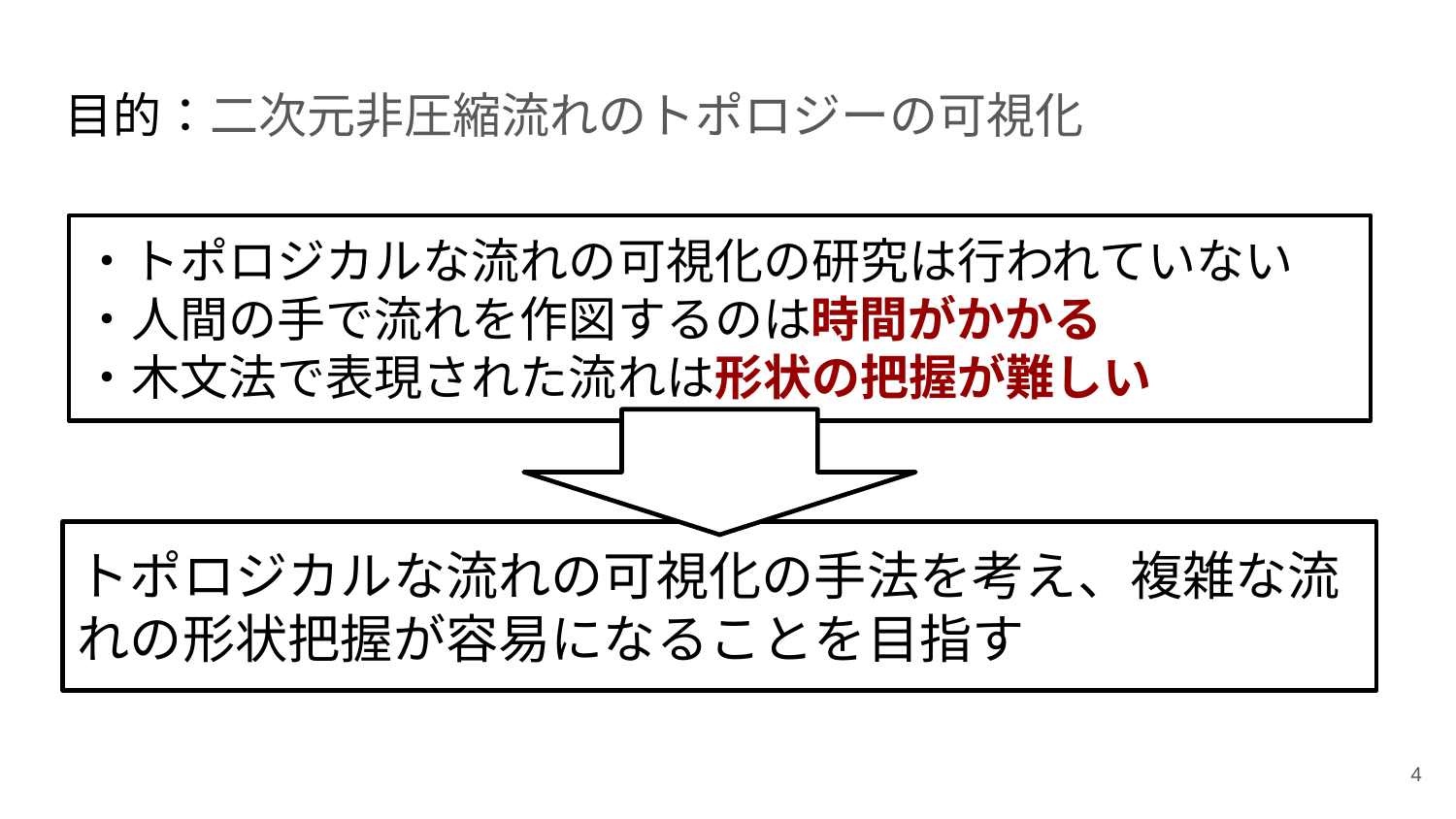

# 目的：二次元非圧縮流れのトポロジーの可視化
・トポロジカルな流れの可視化の研究は行われていない
・人間の手で流れを作図するのは時間がかかる
・木文法で表現された流れは形状の把握が難しい

トポロジカルな流れの可視化の手法を考え、複雑な流れの形状把握が容易になることを目指す
4